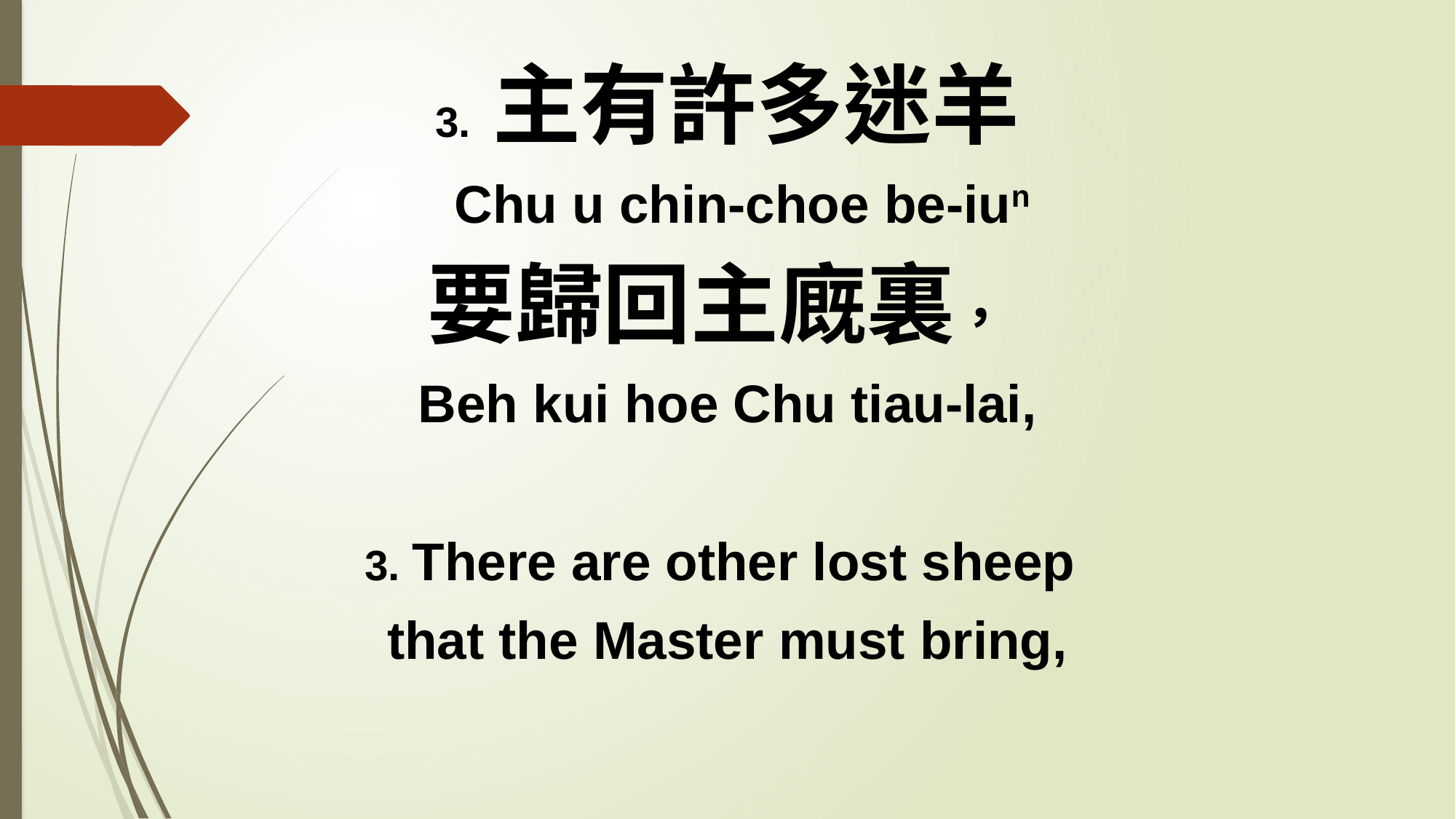

3. 主有許多迷羊
   Chu u chin-choe be-iun
要歸回主廐裏，
Beh kui hoe Chu tiau-lai,

3. There are other lost sheep
that the Master must bring,